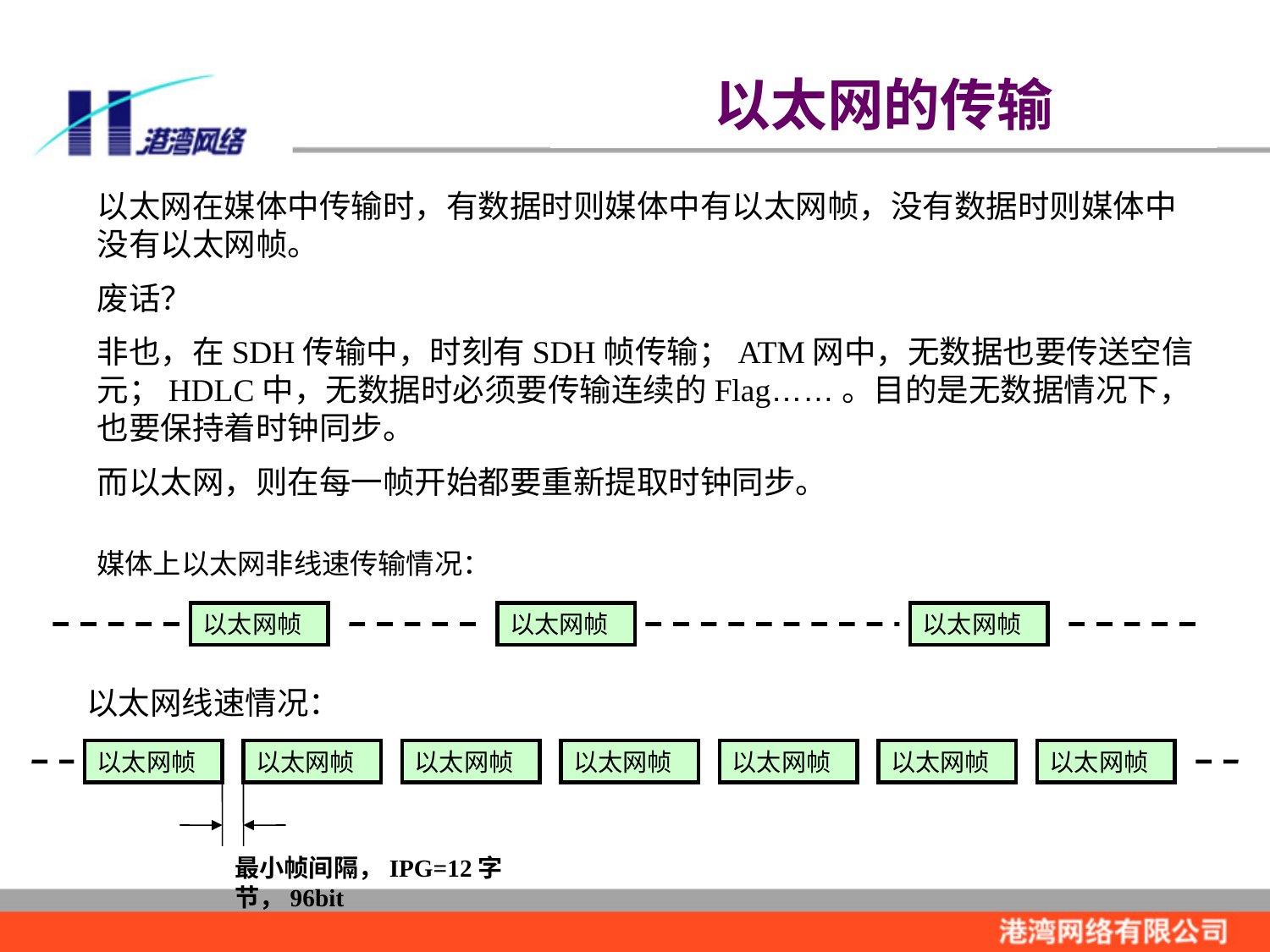

以太网的传输
以太网在媒体中传输时，有数据时则媒体中有以太网帧，没有数据时则媒体中没有以太网帧。
废话？
非也，在SDH传输中，时刻有SDH帧传输；ATM网中，无数据也要传送空信元；HDLC中，无数据时必须要传输连续的Flag……。目的是无数据情况下，也要保持着时钟同步。
而以太网，则在每一帧开始都要重新提取时钟同步。
媒体上以太网非线速传输情况：
以太网帧
以太网帧
以太网帧

以太网线速情况：
以太网帧
以太网帧
以太网帧
以太网帧
以太网帧
以太网帧
以太网帧

最小帧间隔，IPG=12字节，96bit